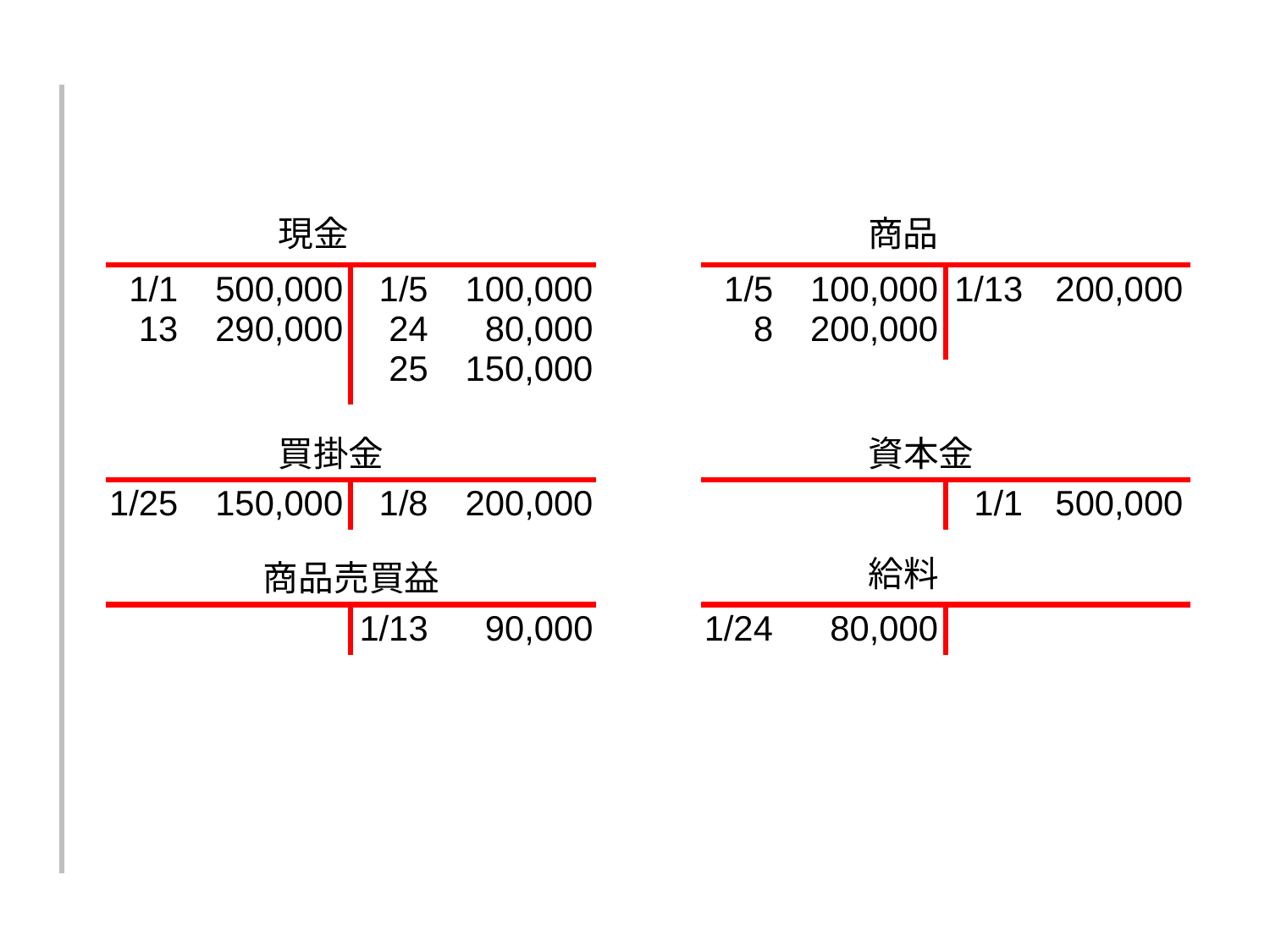

現金
1/1
 500,000
1/5
 100,000
 13
 290,000
 24
80,000
 25
150,000
商品
1/5
 100,000
1/13
 200,000
 8
 200,000
買掛金
1/25
 150,000
 1/8
 200,000
資本金
1/1
 500,000
給料
1/24
80,000
商品売買益
1/13
90,000